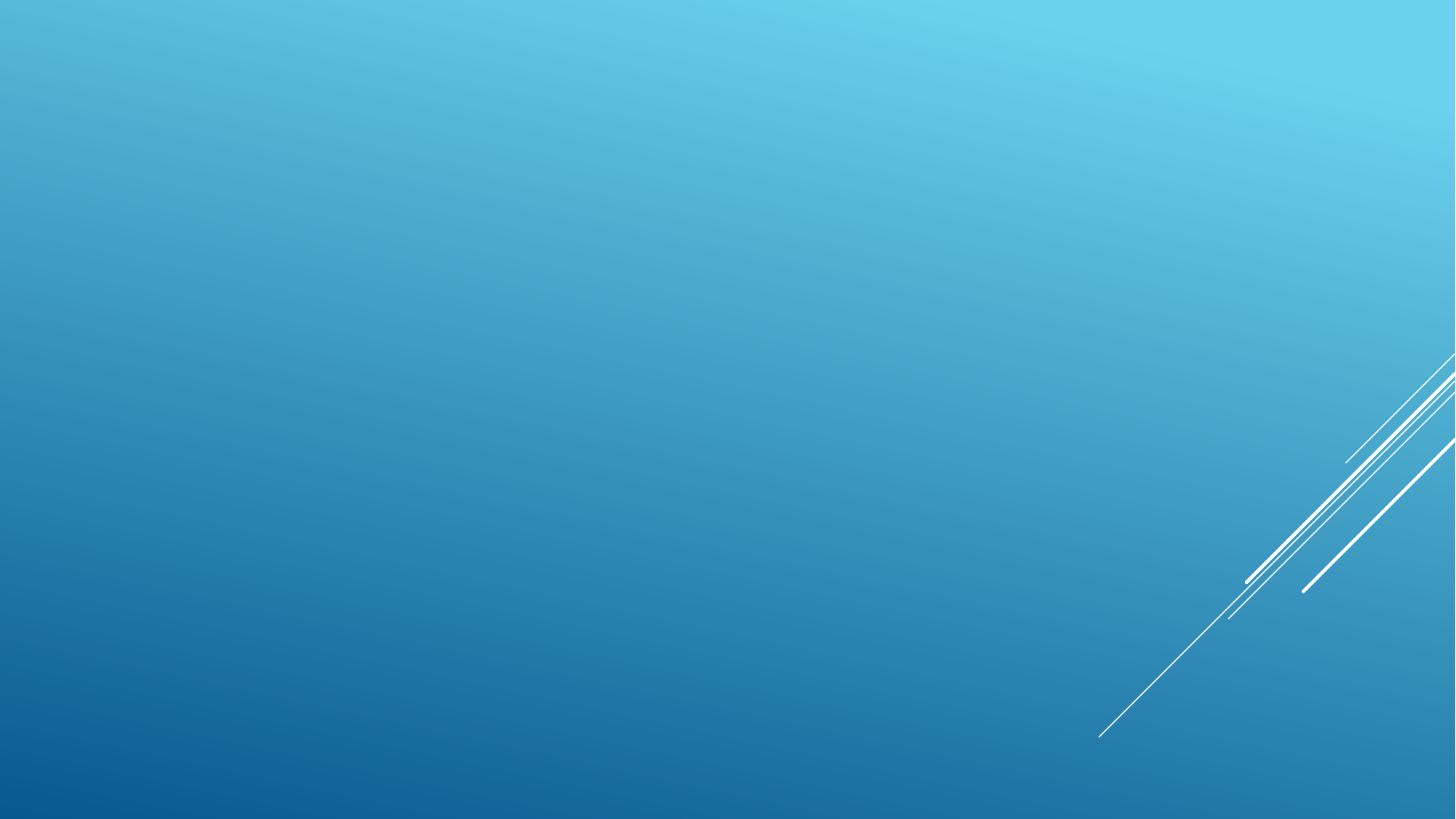

目錄
時間地點
起因
重訓
過程
遇到困難
最後成果
心得